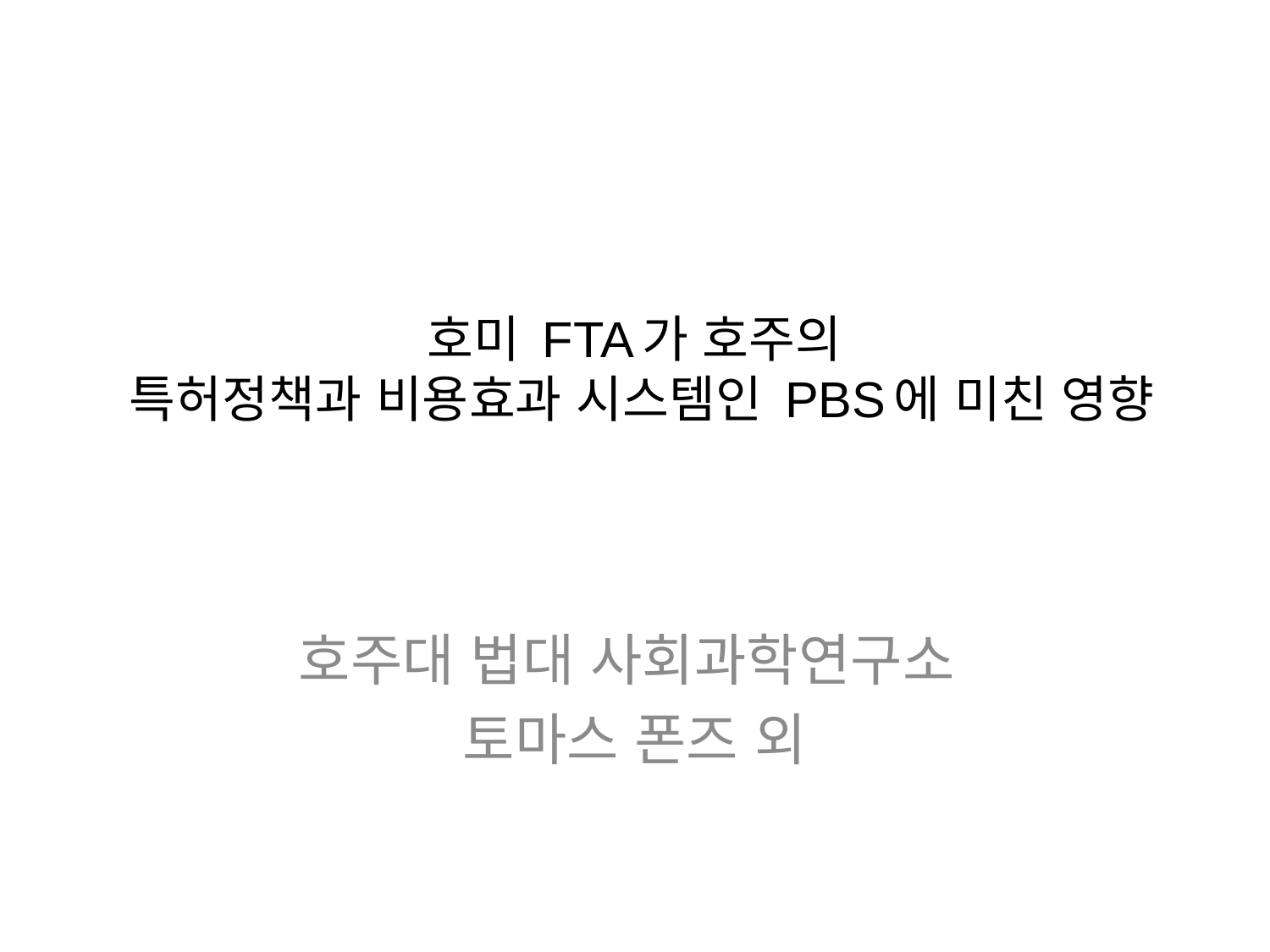

# 호미 FTA가 호주의 특허정책과 비용효과 시스템인 PBS에 미친 영향

호주대 법대 사회과학연구소
토마스 폰즈 외